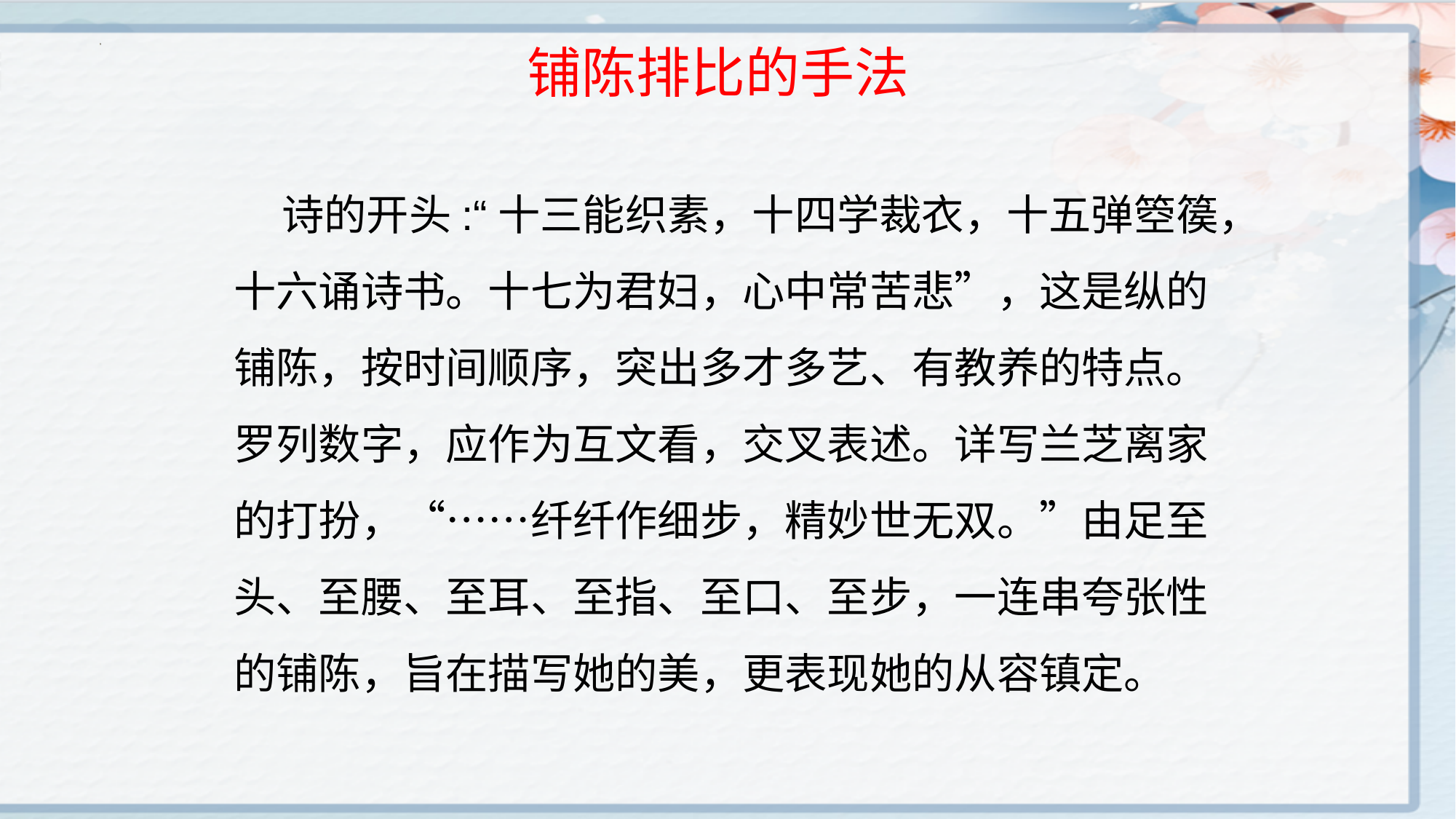

铺陈排比的手法
    诗的开头:“十三能织素，十四学裁衣，十五弹箜篌，十六诵诗书。十七为君妇，心中常苦悲”，这是纵的铺陈，按时间顺序，突出多才多艺、有教养的特点。罗列数字，应作为互文看，交叉表述。详写兰芝离家的打扮，“……纤纤作细步，精妙世无双。”由足至头、至腰、至耳、至指、至口、至步，一连串夸张性的铺陈，旨在描写她的美，更表现她的从容镇定。